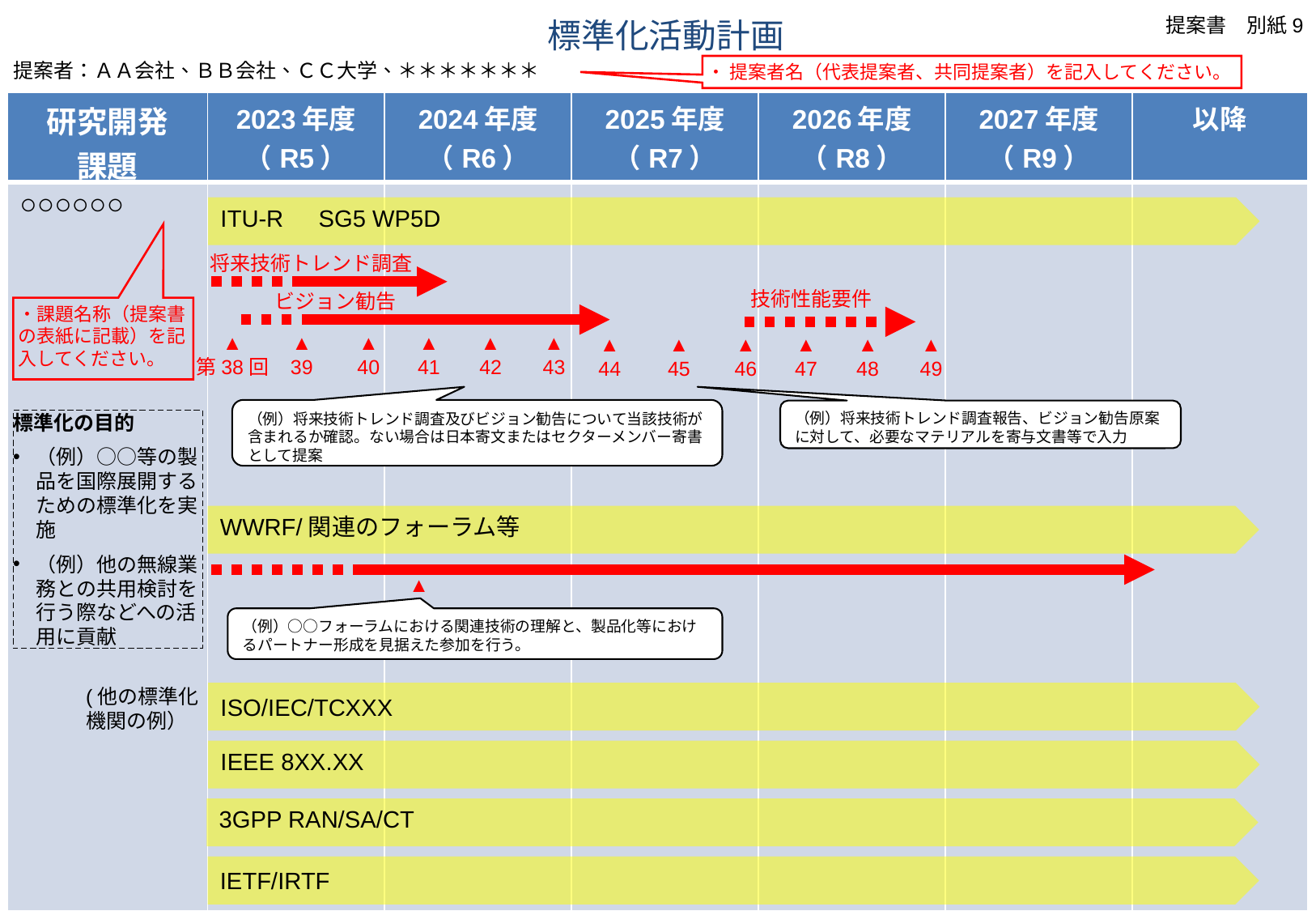

標準化活動計画
提案書　別紙9
提案者：ＡＡ会社、ＢＢ会社、ＣＣ大学、＊＊＊＊＊＊＊
・ 提案者名（代表提案者、共同提案者）を記入してください。
| 研究開発 課題 | 2023年度 （R5） | 2024年度 （R6） | 2025年度 （R7） | 2026年度 （R8） | 2027年度 （R9） | 以降 |
| --- | --- | --- | --- | --- | --- | --- |
| ○○○○○○ |  |  |  |  |  |  |
ITU-R　SG5 WP5D
将来技術トレンド調査
技術性能要件
ビジョン勧告
・課題名称（提案書の表紙に記載）を記入してください。
▲
42
▲
43
▲
39
▲
40
▲
41
▲
第38回
▲
48
▲
49
▲
45
▲
46
▲
47
▲
44
（例）将来技術トレンド調査及びビジョン勧告について当該技術が含まれるか確認。ない場合は日本寄文またはセクターメンバー寄書として提案
（例）将来技術トレンド調査報告、ビジョン勧告原案に対して、必要なマテリアルを寄与文書等で入力
標準化の目的
（例）○○等の製品を国際展開するための標準化を実施
（例）他の無線業務との共用検討を行う際などへの活用に貢献
WWRF/関連のフォーラム等
▲
（例）○○フォーラムにおける関連技術の理解と、製品化等におけるパートナー形成を見据えた参加を行う。
ISO/IEC/TCXXX
(他の標準化機関の例）
IEEE 8XX.XX
3GPP RAN/SA/CT
IETF/IRTF
1